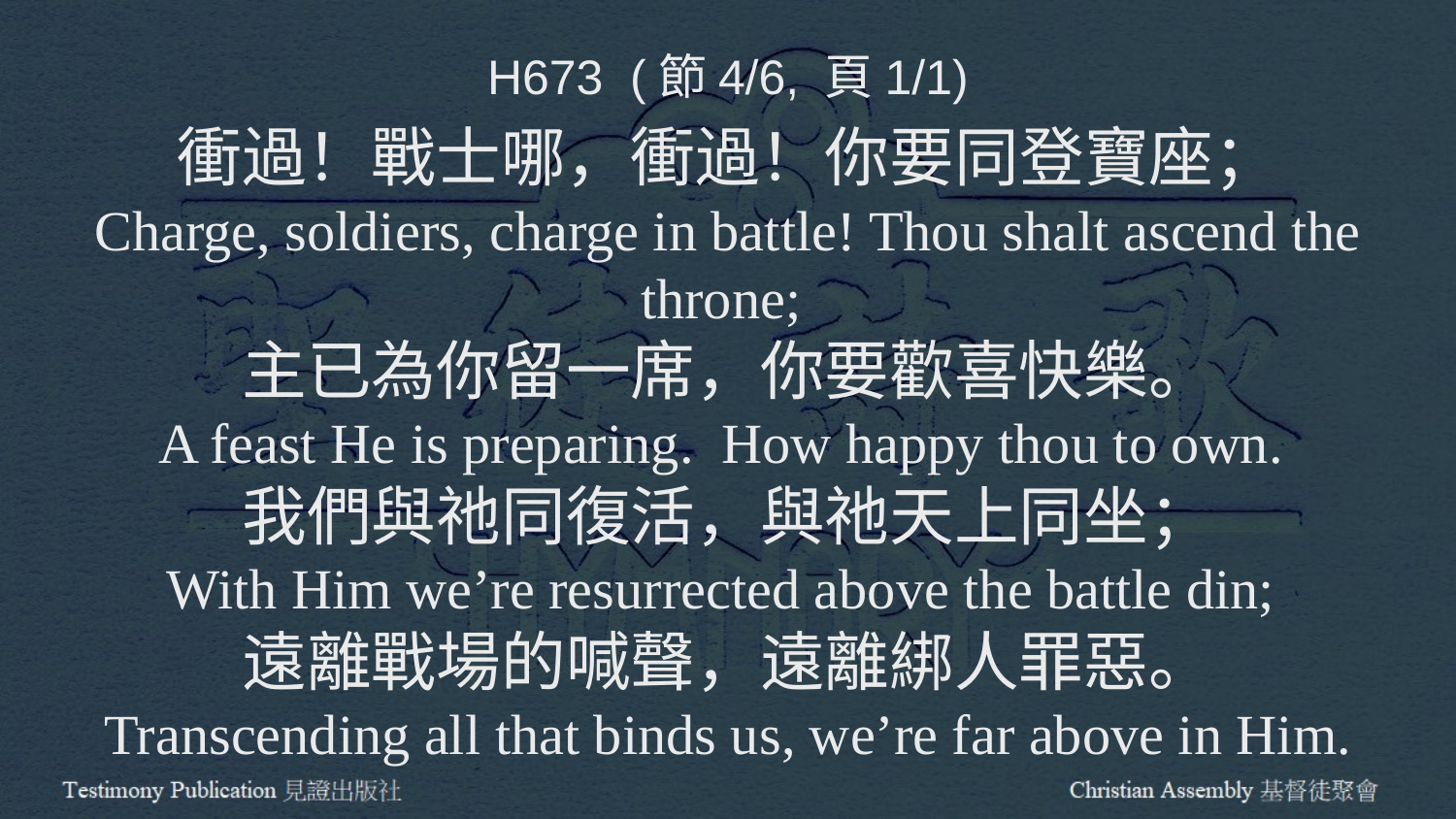

H673  (節4/6, 頁1/1)
衝過！戰士哪，衝過！你要同登寶座；
Charge, soldiers, charge in battle! Thou shalt ascend the throne;
主已為你留一席，你要歡喜快樂。
A feast He is preparing.  How happy thou to own.
我們與祂同復活，與祂天上同坐；
With Him we’re resurrected above the battle din;
遠離戰場的喊聲，遠離綁人罪惡。
Transcending all that binds us, we’re far above in Him.